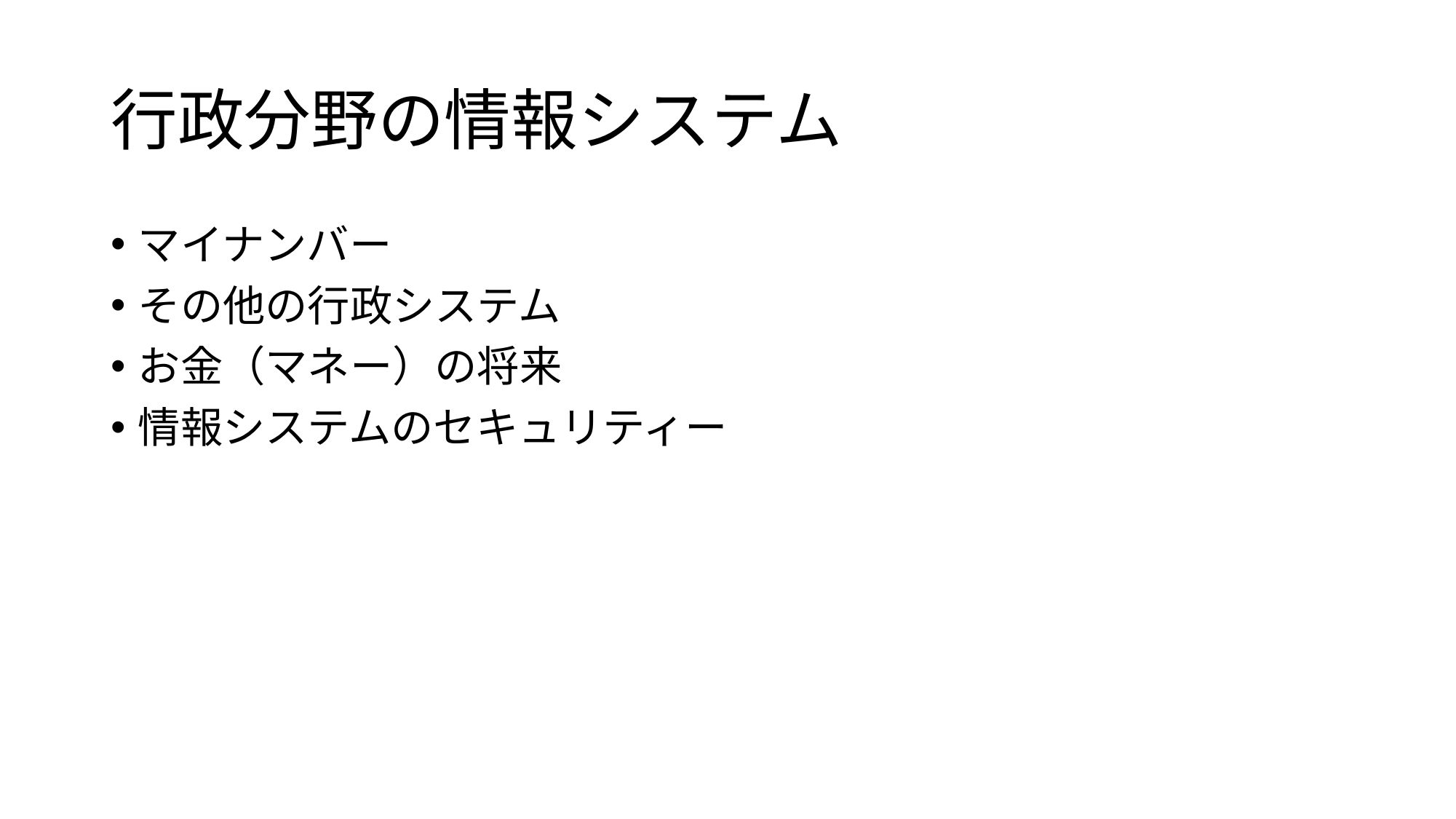

# 行政分野の情報システム
マイナンバー
その他の行政システム
お金（マネー）の将来
情報システムのセキュリティー